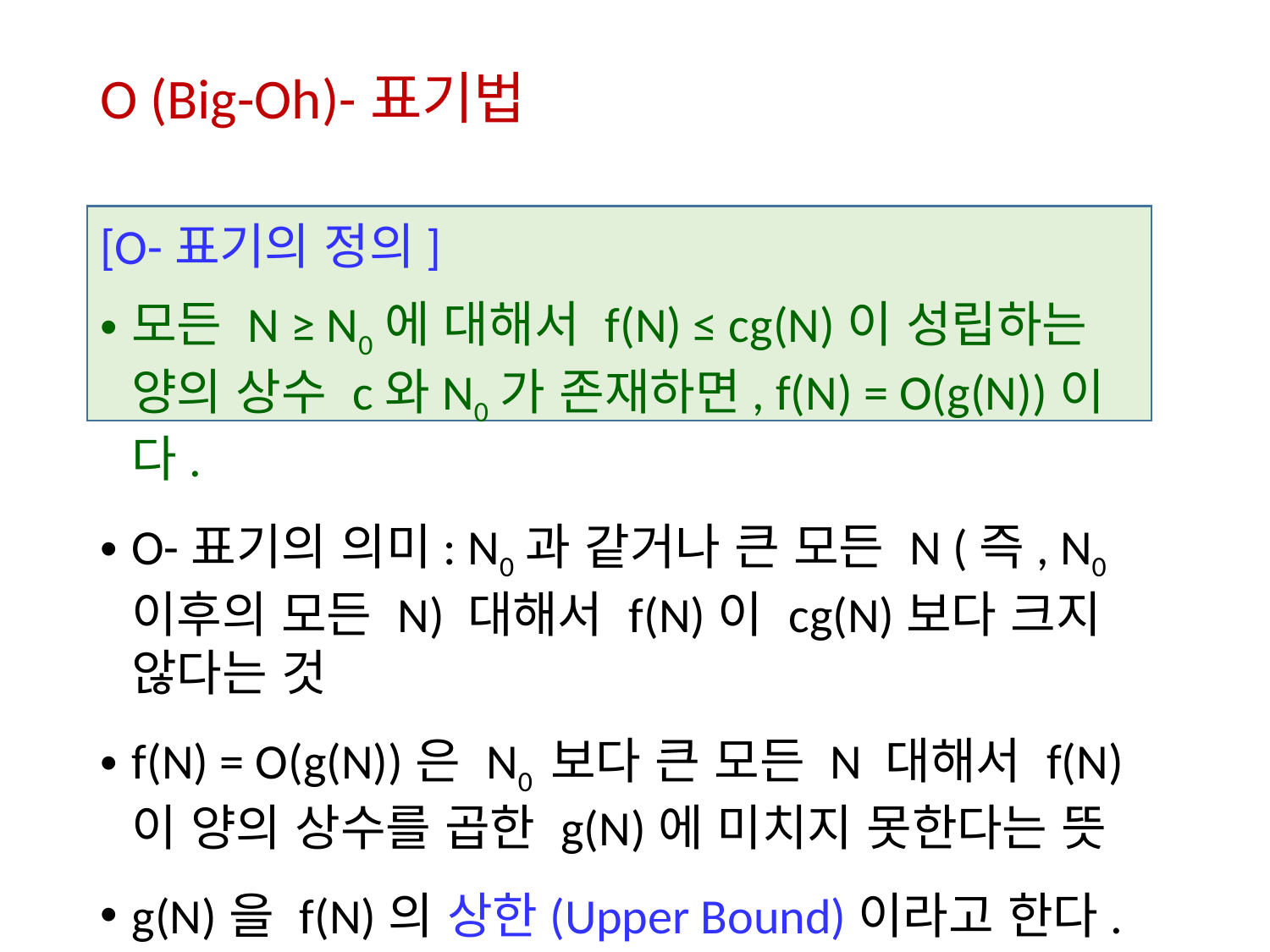

# O (Big-Oh)-표기법

[O-표기의 정의]
모든 N ≥ N0에 대해서 f(N) ≤ cg(N)이 성립하는 양의 상수 c와N0가 존재하면, f(N) = O(g(N))이다.
O-표기의 의미: N0과 같거나 큰 모든 N (즉, N0 이후의 모든 N) 대해서 f(N)이 cg(N)보다 크지 않다는 것
f(N) = O(g(N))은 N0 보다 큰 모든 N 대해서 f(N)이 양의 상수를 곱한 g(N)에 미치지 못한다는 뜻
g(N)을 f(N)의 상한(Upper Bound)이라고 한다.